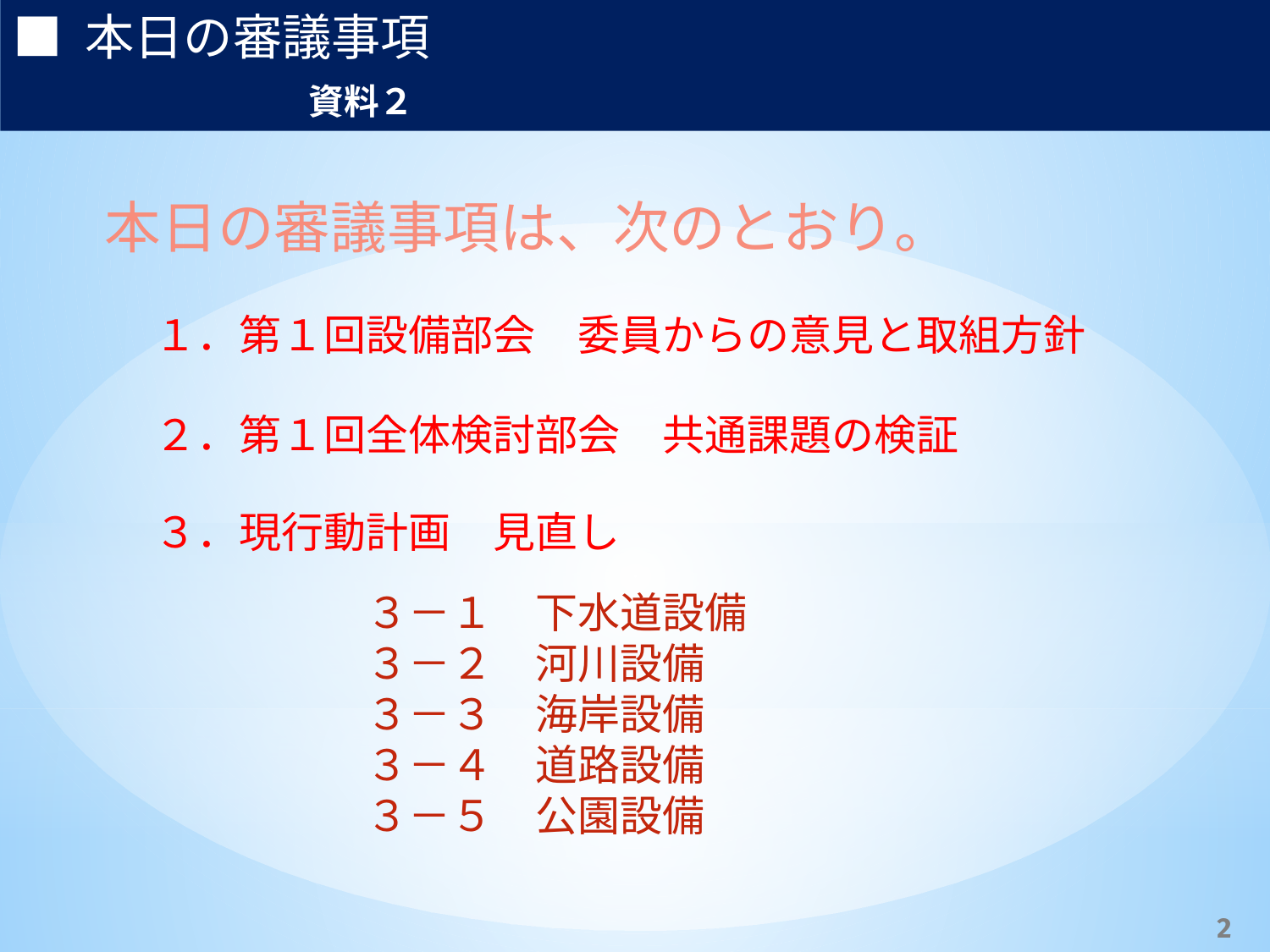

■ 本日の審議事項　　　　　　　　　　　　　　　　　　　　　　資料２
本日の審議事項は、次のとおり。
１．第１回設備部会　委員からの意見と取組方針
２．第１回全体検討部会　共通課題の検証
３．現行動計画　見直し

　　　　　３－１　下水道設備
　　　　　３－２　河川設備
　　　　　３－３　海岸設備
　　　　　３－４　道路設備
　　　　　３－５　公園設備

2